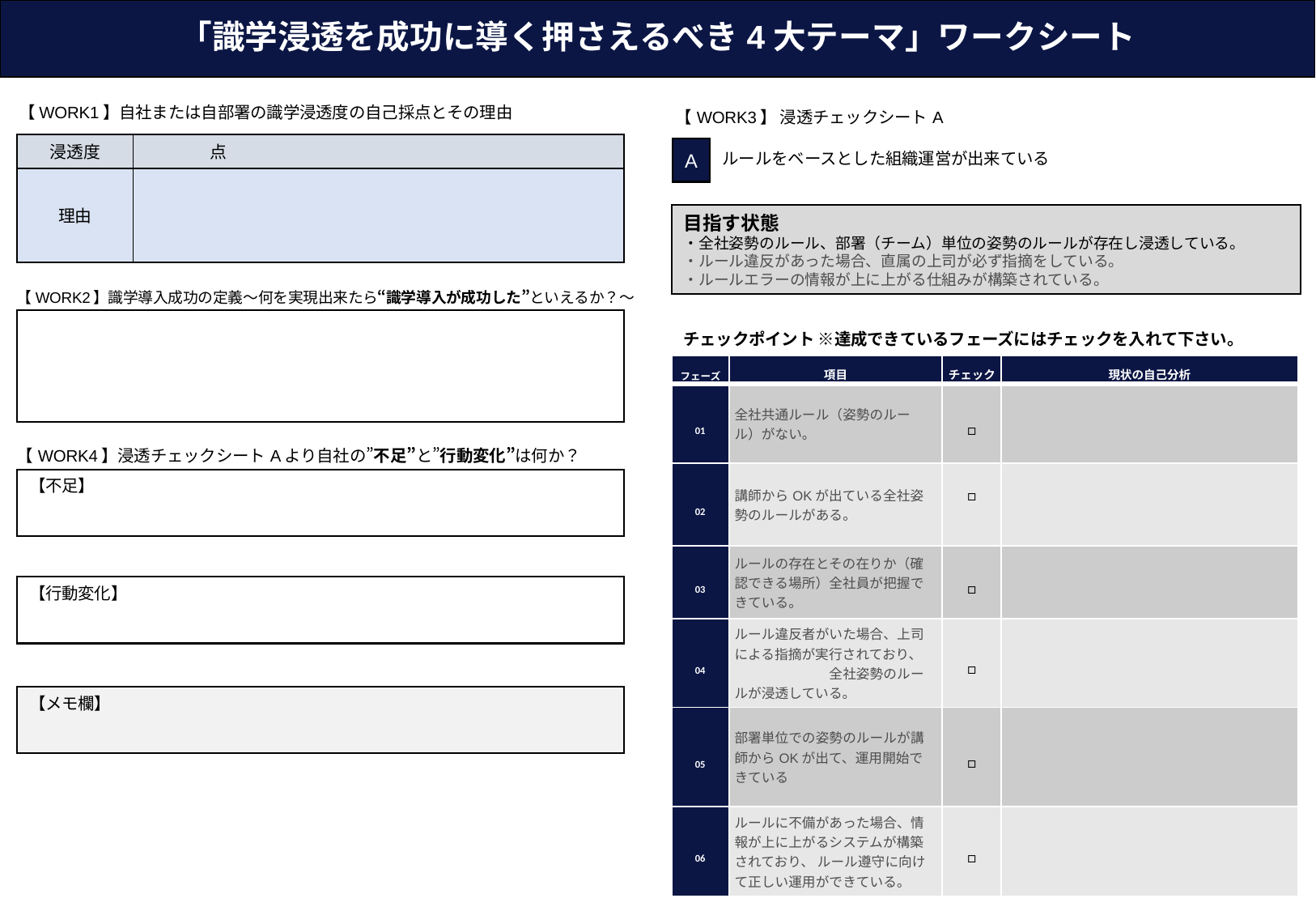

# 「識学浸透を成功に導く押さえるべき4大テーマ」ワークシート
【WORK1】自社または自部署の識学浸透度の自己採点とその理由
【WORK3】 浸透チェックシートA
| 浸透度 | 点 |
| --- | --- |
| 理由 |  |
A
ルールをベースとした組織運営が出来ている
目指す状態
・全社姿勢のルール、部署（チーム）単位の姿勢のルールが存在し浸透している。
・ルール違反があった場合、直属の上司が必ず指摘をしている。
・ルールエラーの情報が上に上がる仕組みが構築されている。
【WORK2】識学導入成功の定義～何を実現出来たら“識学導入が成功した”といえるか？～

チェックポイント ※達成できているフェーズにはチェックを入れて下さい。
| フェーズ | 項目 | チェック | 現状の自己分析 |
| --- | --- | --- | --- |
| 01 | 全社共通ルール（姿勢のルール）がない。 | □ |  |
| 02 | 講師からOKが出ている全社姿勢のルールがある。 | □ |  |
| 03 | ルールの存在とその在りか（確認できる場所）全社員が把握できている。 | □ |  |
| 04 | ルール違反者がいた場合、上司による指摘が実行されており、　　　　　　　　全社姿勢のルールが浸透している。 | □ |  |
| 05 | 部署単位での姿勢のルールが講師からOKが出て、運用開始できている | □ |  |
| 06 | ルールに不備があった場合、情報が上に上がるシステムが構築されており、 ルール遵守に向けて正しい運用ができている。 | □ |  |
【WORK4】浸透チェックシートAより自社の”不足”と”行動変化”は何か？
【不足】

【行動変化】

【メモ欄】